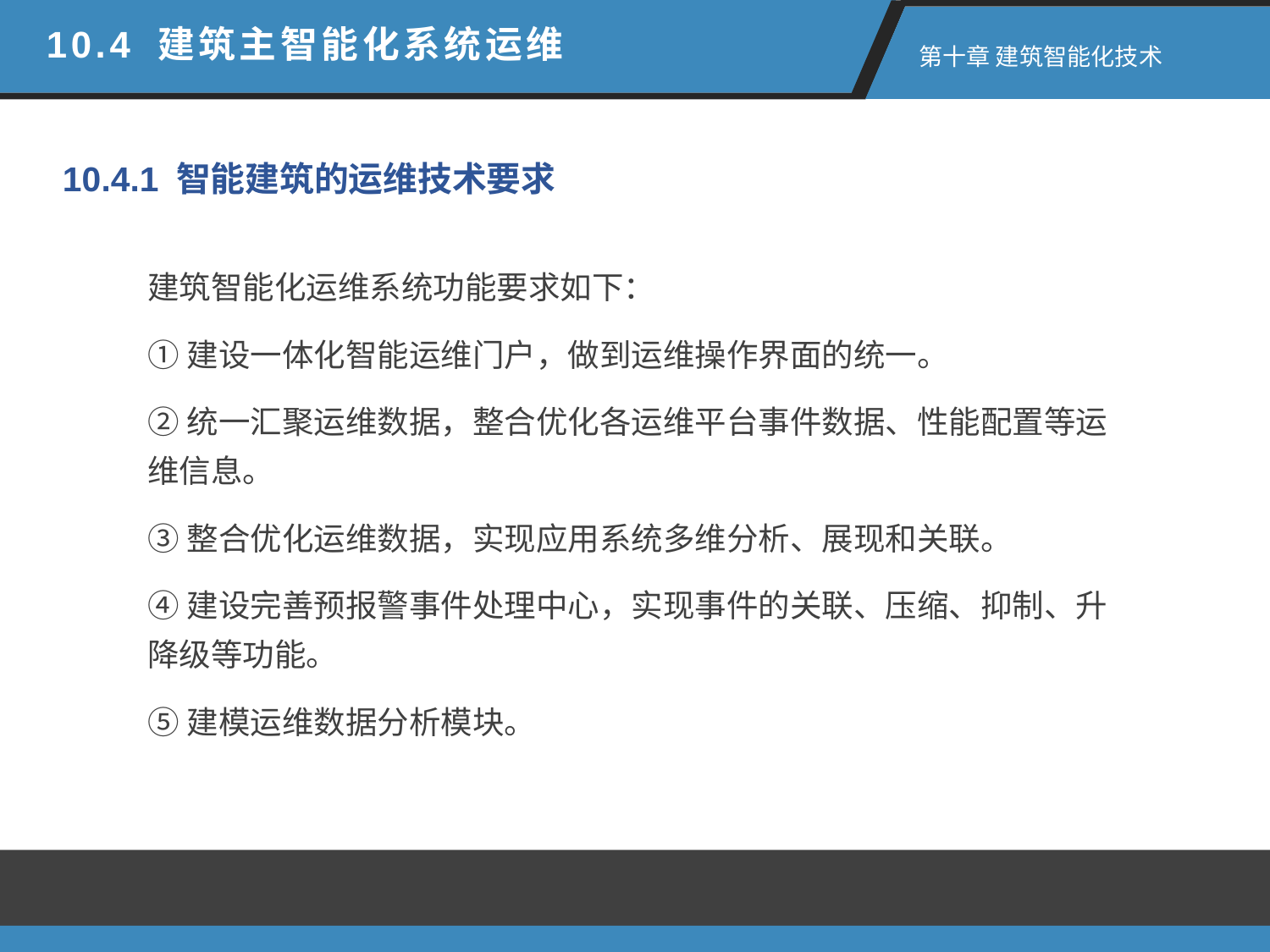

10.4 建筑主智能化系统运维
第十章 建筑智能化技术
10.4.1 智能建筑的运维技术要求
建筑智能化运维系统功能要求如下：
①建设一体化智能运维门户，做到运维操作界面的统一。
②统一汇聚运维数据，整合优化各运维平台事件数据、性能配置等运维信息。
③整合优化运维数据，实现应用系统多维分析、展现和关联。
④建设完善预报警事件处理中心，实现事件的关联、压缩、抑制、升降级等功能。
⑤建模运维数据分析模块。